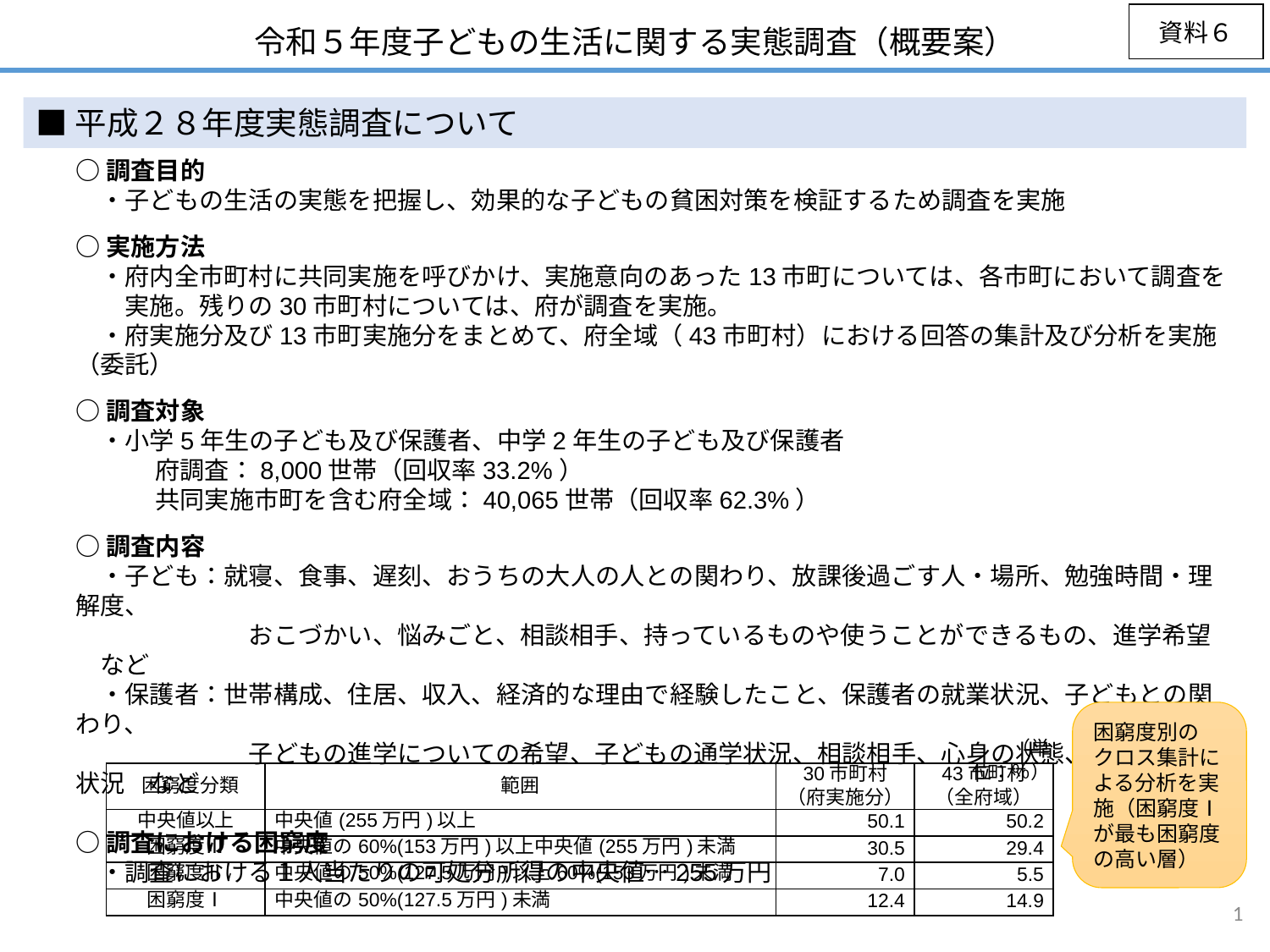

資料６
令和５年度子どもの生活に関する実態調査（概要案）
■平成２８年度実態調査について
○調査目的
　・子どもの生活の実態を把握し、効果的な子どもの貧困対策を検証するため調査を実施

○実施方法
　・府内全市町村に共同実施を呼びかけ、実施意向のあった13市町については、各市町において調査を
　　実施。残りの30市町村については、府が調査を実施。
　・府実施分及び13市町実施分をまとめて、府全域（43市町村）における回答の集計及び分析を実施（委託）

○調査対象
　・小学5年生の子ども及び保護者、中学2年生の子ども及び保護者
　　　 府調査：8,000世帯（回収率33.2%）
　　　 共同実施市町を含む府全域：40,065世帯（回収率62.3%）

○調査内容
　・子ども：就寝、食事、遅刻、おうちの大人の人との関わり、放課後過ごす人・場所、勉強時間・理解度、
　　　　　　　おこづかい、悩みごと、相談相手、持っているものや使うことができるもの、進学希望　など
　・保護者：世帯構成、住居、収入、経済的な理由で経験したこと、保護者の就業状況、子どもとの関わり、
　　　　　　　子どもの進学についての希望、子どもの通学状況、相談相手、心身の状態、支援の受給状況　など

○調査における困窮度
　・調査における１人当たりの可処分所得の中央値…255万円
困窮度別の
クロス集計による分析を実施（困窮度Ⅰが最も困窮度の高い層）
（単位：％）
| 困窮度分類 | 範囲 | 30市町村 （府実施分） | 43市町村 （全府域） |
| --- | --- | --- | --- |
| 中央値以上 | 中央値(255万円)以上 | 50.1 | 50.2 |
| 困窮度Ⅲ | 中央値の60%(153万円)以上中央値(255万円)未満 | 30.5 | 29.4 |
| 困窮度Ⅱ | 中央値の50%(127.5万円)以上60%(153万円)未満 | 7.0 | 5.5 |
| 困窮度Ⅰ | 中央値の50%(127.5万円)未満 | 12.4 | 14.9 |
1